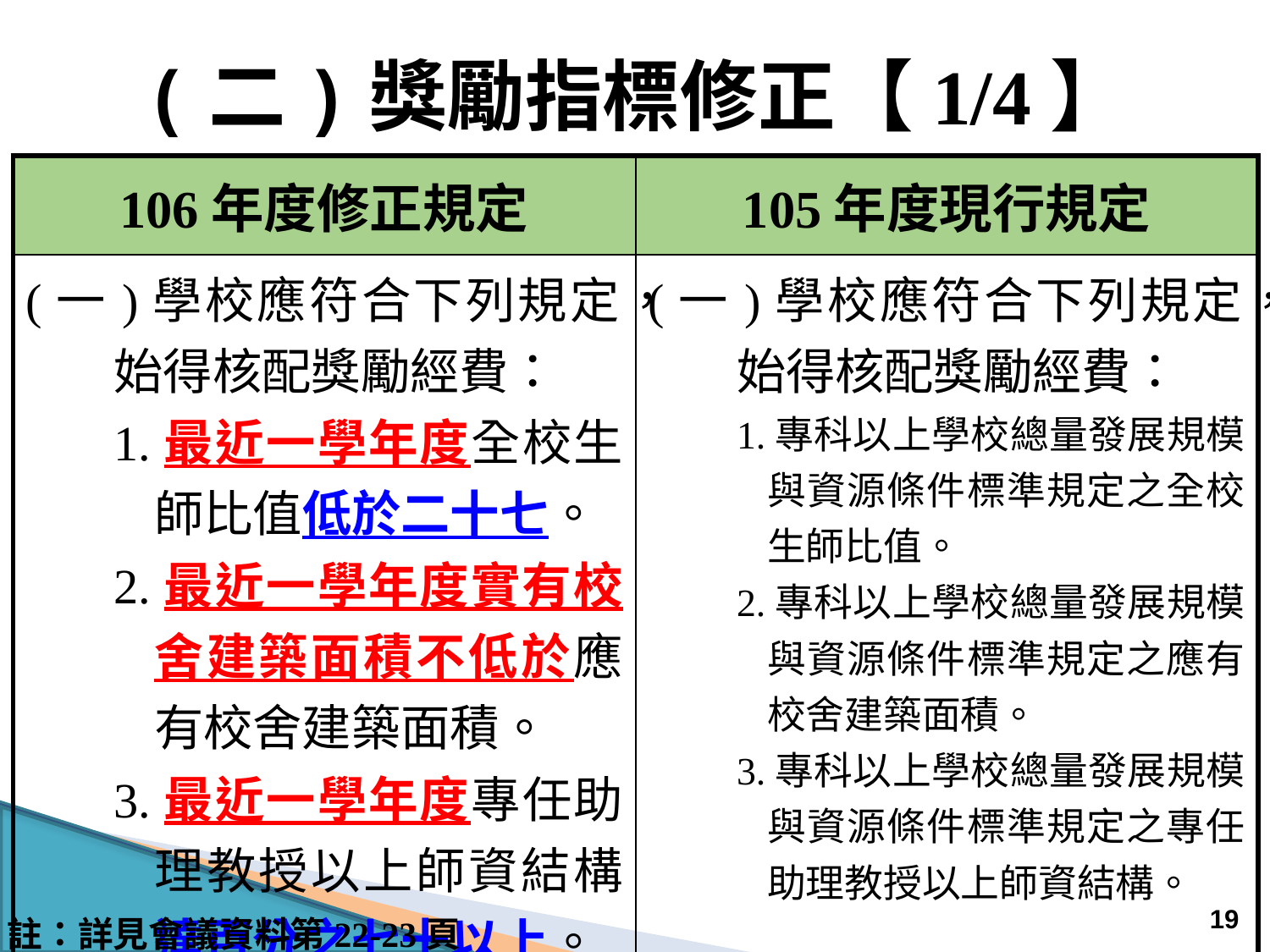

(二)獎勵指標修正【1/4】
| 106年度修正規定 | 105年度現行規定 |
| --- | --- |
| (一)學校應符合下列規定，始得核配獎勵經費： 1.最近一學年度全校生師比值低於二十七。 2.最近一學年度實有校舍建築面積不低於應有校舍建築面積。 3.最近一學年度專任助理教授以上師資結構達百分之七十以上。 | (一)學校應符合下列規定，始得核配獎勵經費： 1.專科以上學校總量發展規模與資源條件標準規定之全校生師比值。 2.專科以上學校總量發展規模與資源條件標準規定之應有校舍建築面積。 3.專科以上學校總量發展規模與資源條件標準規定之專任助理教授以上師資結構。 |
19
註：詳見會議資料第22-23頁